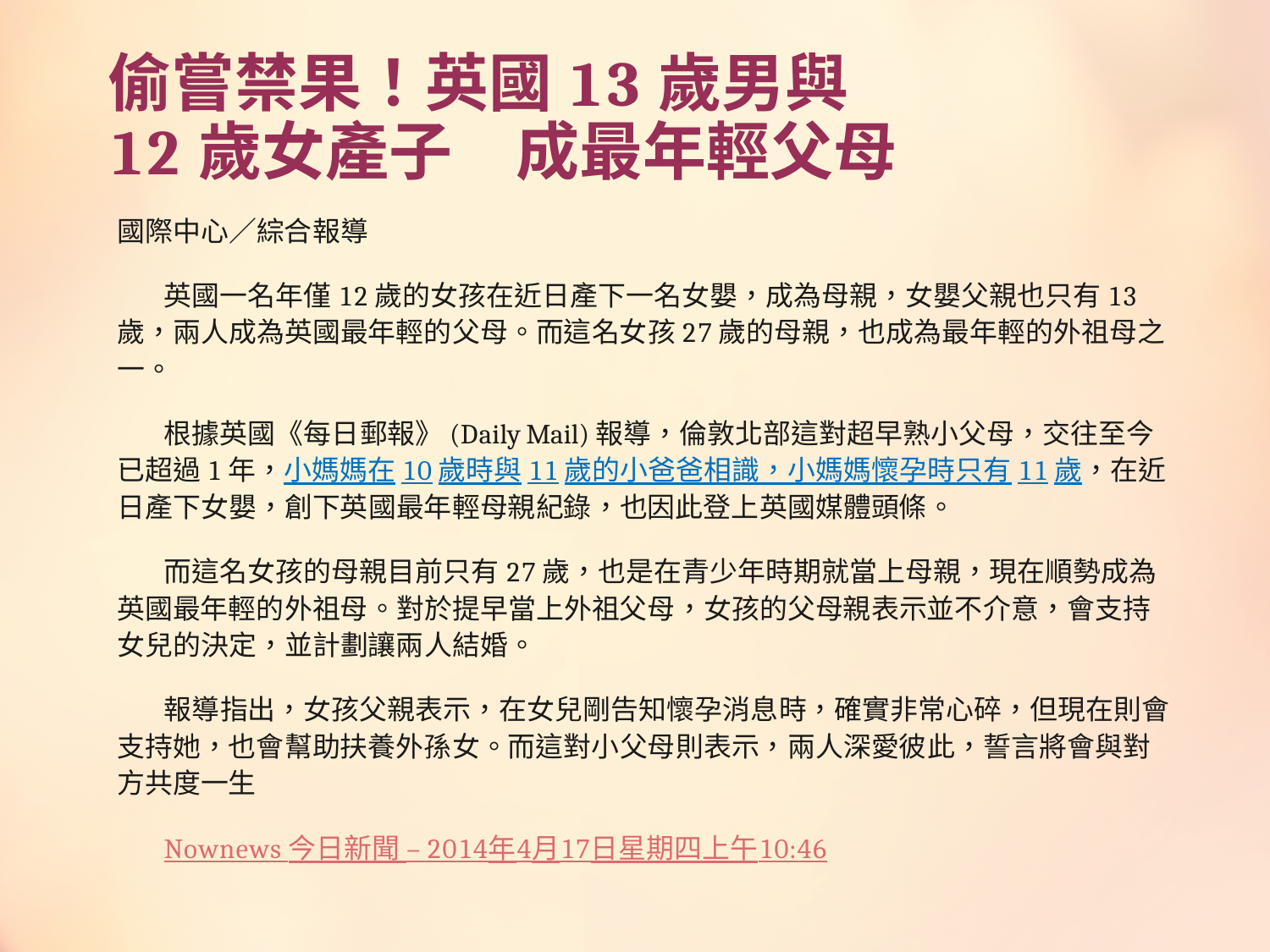

# 偷嘗禁果！英國13歲男與 12歲女產子　成最年輕父母
國際中心／綜合報導
英國一名年僅12歲的女孩在近日產下一名女嬰，成為母親，女嬰父親也只有13歲，兩人成為英國最年輕的父母。而這名女孩27歲的母親，也成為最年輕的外祖母之一。
根據英國《每日郵報》(Daily Mail)報導，倫敦北部這對超早熟小父母，交往至今已超過1年，小媽媽在10歲時與11歲的小爸爸相識，小媽媽懷孕時只有11歲，在近日產下女嬰，創下英國最年輕母親紀錄，也因此登上英國媒體頭條。
而這名女孩的母親目前只有27歲，也是在青少年時期就當上母親，現在順勢成為英國最年輕的外祖母。對於提早當上外祖父母，女孩的父母親表示並不介意，會支持女兒的決定，並計劃讓兩人結婚。
報導指出，女孩父親表示，在女兒剛告知懷孕消息時，確實非常心碎，但現在則會支持她，也會幫助扶養外孫女。而這對小父母則表示，兩人深愛彼此，誓言將會與對方共度一生
Nownews 今日新聞 – 2014年4月17日星期四上午10:46